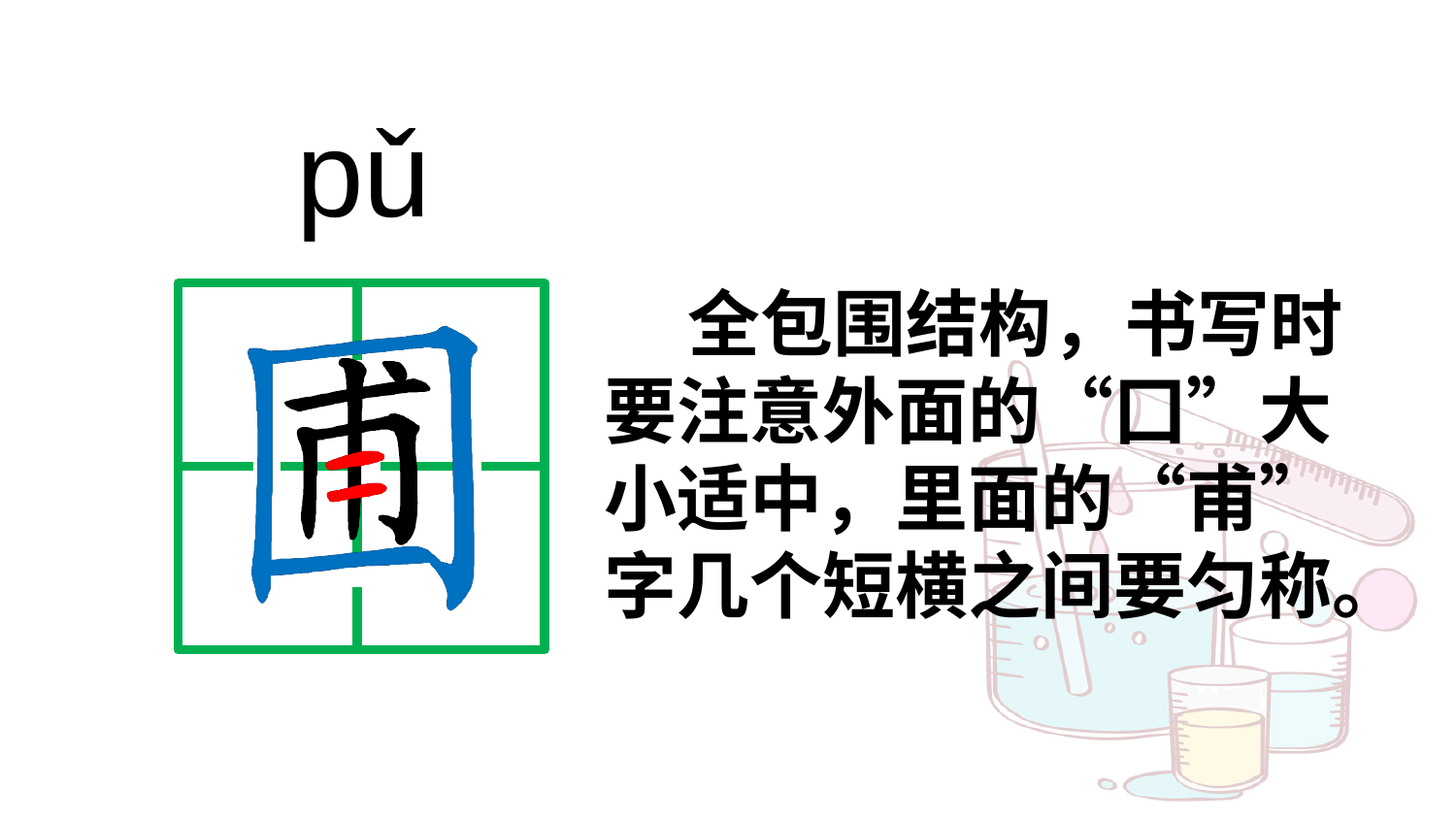

pǔ
    全包围结构，书写时要注意外面的“囗”大小适中，里面的“甫”字几个短横之间要匀称。